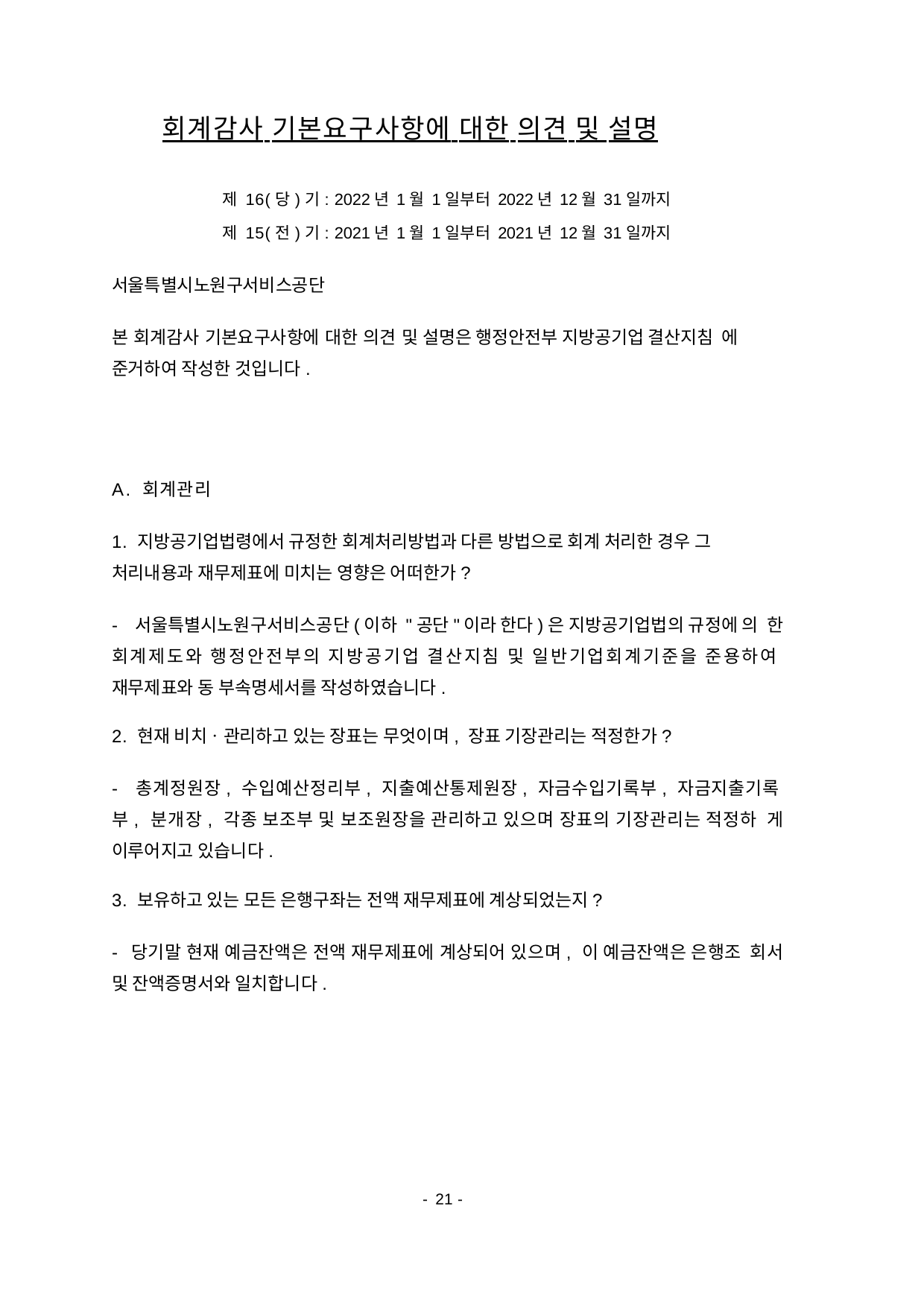

회계감사 기본요구사항에 대한 의견 및 설명
제 16(당)기: 2022년 1월 1일부터 2022년 12월 31일까지
제 15(전)기: 2021년 1월 1일부터 2021년 12월 31일까지

서울특별시노원구서비스공단

본 회계감사 기본요구사항에 대한 의견 및 설명은 행정안전부 지방공기업 결산지침  에 준거하여 작성한 것입니다.
A. 회계관리

1. 지방공기업법령에서 규정한 회계처리방법과 다른 방법으로 회계 처리한 경우 그  처리내용과 재무제표에 미치는 영향은 어떠한가?

- 서울특별시노원구서비스공단(이하 "공단"이라 한다)은 지방공기업법의 규정에 의  한 회계제도와 행정안전부의 지방공기업 결산지침 및 일반기업회계기준을 준용하여  재무제표와 동 부속명세서를 작성하였습니다.

2. 현재 비치ㆍ관리하고 있는 장표는 무엇이며, 장표 기장관리는 적정한가?

- 총계정원장, 수입예산정리부, 지출예산통제원장, 자금수입기록부, 자금지출기록  부, 분개장, 각종 보조부 및 보조원장을 관리하고 있으며 장표의 기장관리는 적정하  게 이루어지고 있습니다.

3. 보유하고 있는 모든 은행구좌는 전액 재무제표에 계상되었는지?

- 당기말 현재 예금잔액은 전액 재무제표에 계상되어 있으며, 이 예금잔액은 은행조  회서 및 잔액증명서와 일치합니다.
- 21 -